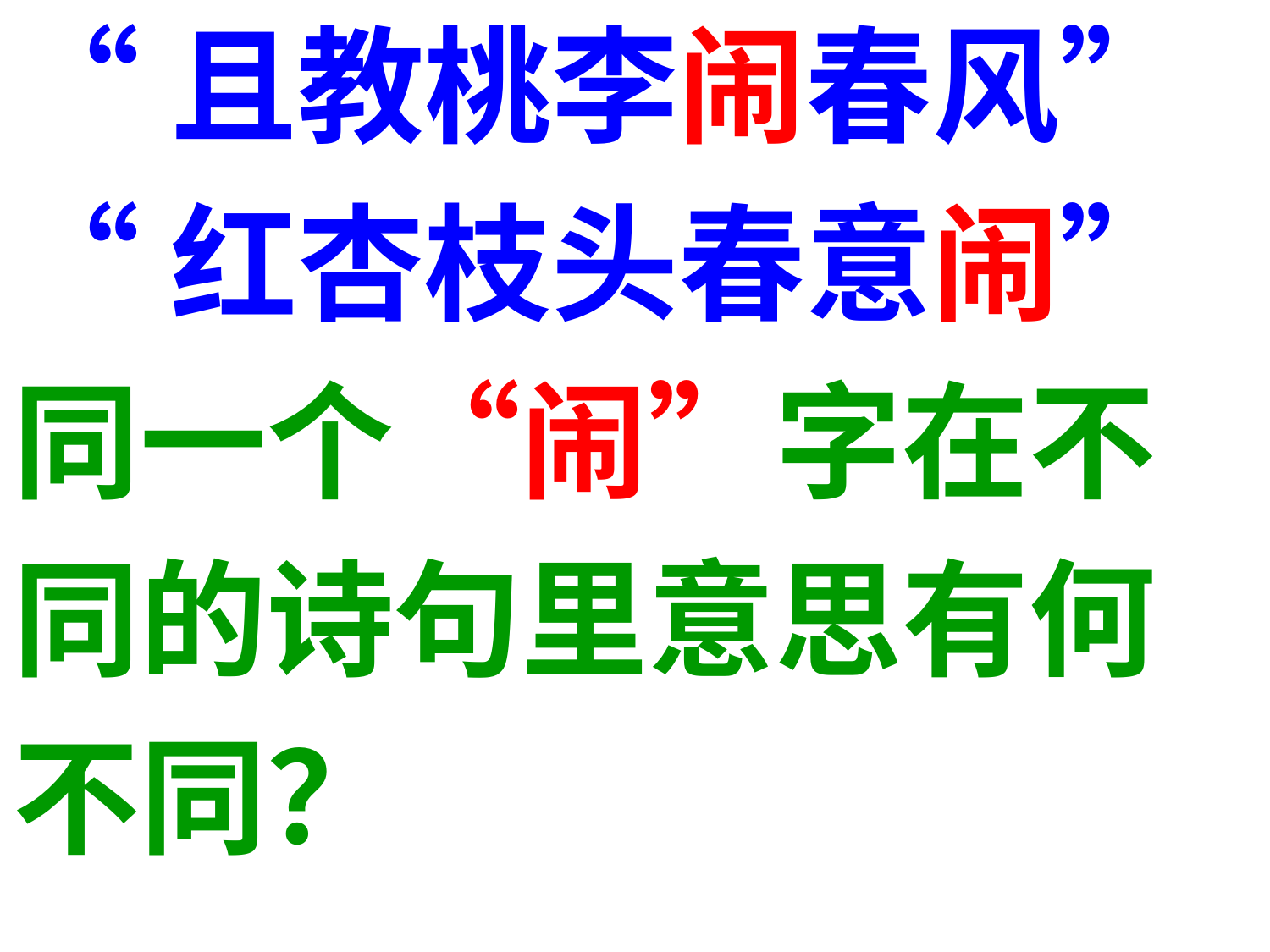

“且教桃李闹春风”
“红杏枝头春意闹”
同一个“闹”字在不
同的诗句里意思有何
不同？